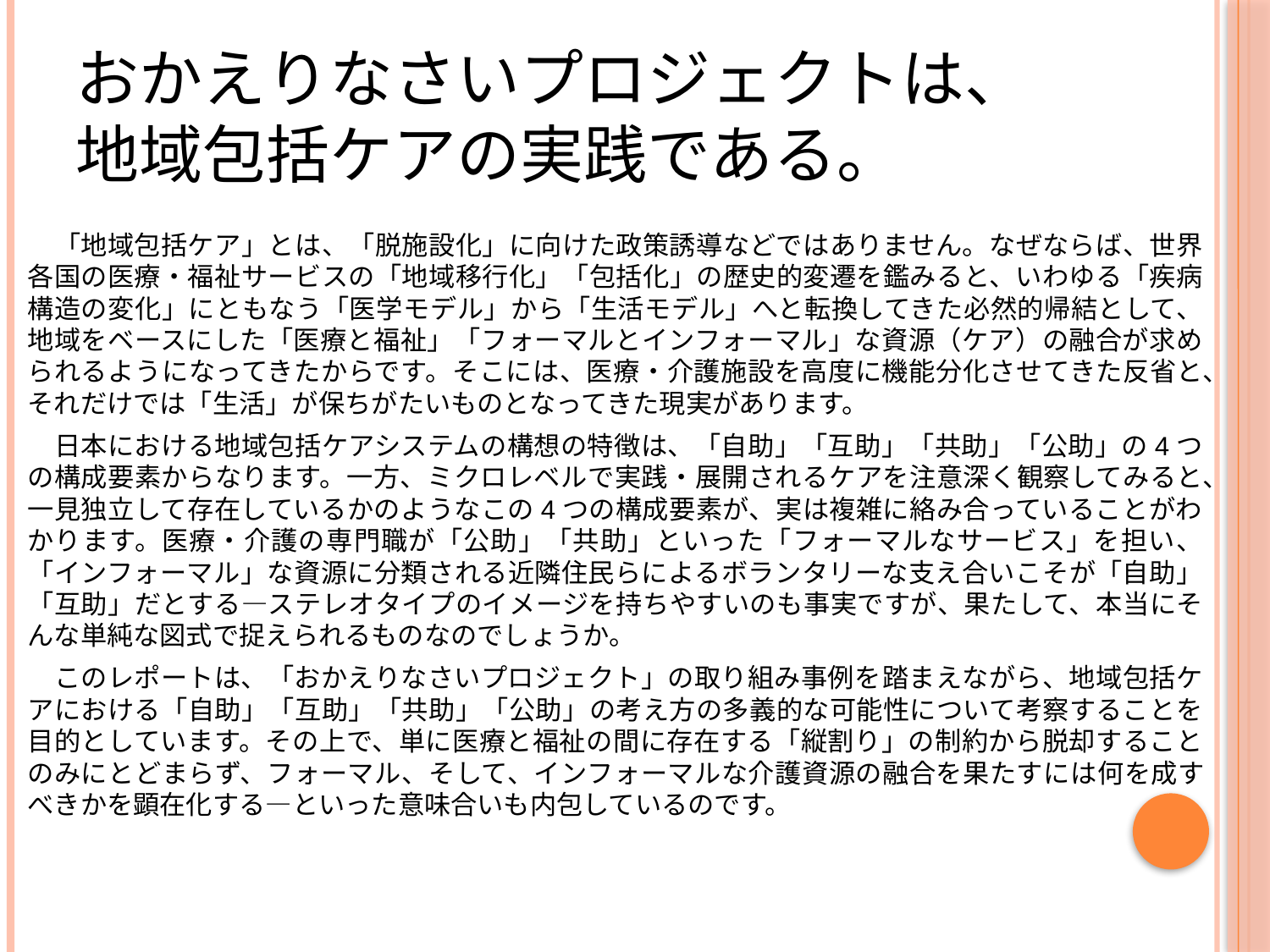

# おかえりなさいプロジェクトは、地域包括ケアの実践である。
　「地域包括ケア」とは、「脱施設化」に向けた政策誘導などではありません。なぜならば、世界各国の医療・福祉サービスの「地域移行化」「包括化」の歴史的変遷を鑑みると、いわゆる「疾病構造の変化」にともなう「医学モデル」から「生活モデル」へと転換してきた必然的帰結として、地域をベースにした「医療と福祉」「フォーマルとインフォーマル」な資源（ケア）の融合が求められるようになってきたからです。そこには、医療・介護施設を高度に機能分化させてきた反省と、それだけでは「生活」が保ちがたいものとなってきた現実があります。
　日本における地域包括ケアシステムの構想の特徴は、「自助」「互助」「共助」「公助」の4つの構成要素からなります。一方、ミクロレベルで実践・展開されるケアを注意深く観察してみると、一見独立して存在しているかのようなこの4つの構成要素が、実は複雑に絡み合っていることがわかります。医療・介護の専門職が「公助」「共助」といった「フォーマルなサービス」を担い、「インフォーマル」な資源に分類される近隣住民らによるボランタリーな支え合いこそが「自助」「互助」だとする―ステレオタイプのイメージを持ちやすいのも事実ですが、果たして、本当にそんな単純な図式で捉えられるものなのでしょうか。
　このレポートは、「おかえりなさいプロジェクト」の取り組み事例を踏まえながら、地域包括ケアにおける「自助」「互助」「共助」「公助」の考え方の多義的な可能性について考察することを目的としています。その上で、単に医療と福祉の間に存在する「縦割り」の制約から脱却することのみにとどまらず、フォーマル、そして、インフォーマルな介護資源の融合を果たすには何を成すべきかを顕在化する―といった意味合いも内包しているのです。